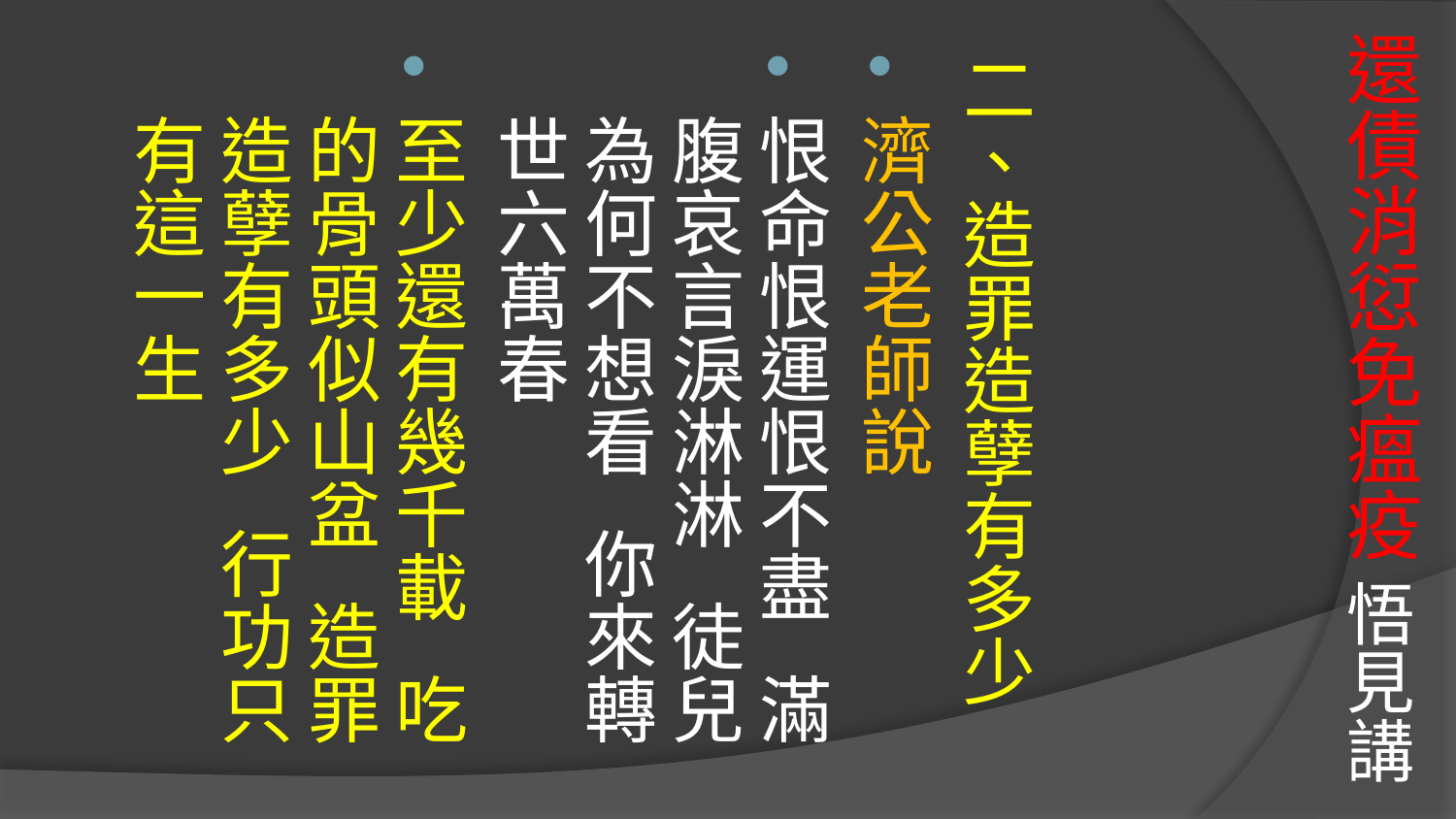

# 還債消愆免瘟疫 悟見講
二、造罪造孽有多少
濟公老師說
恨命恨運恨不盡   滿腹哀言淚淋淋   徒兒為何不想看   你來轉世六萬春
至少還有幾千載   吃的骨頭似山盆   造罪造孽有多少   行功只有這一生